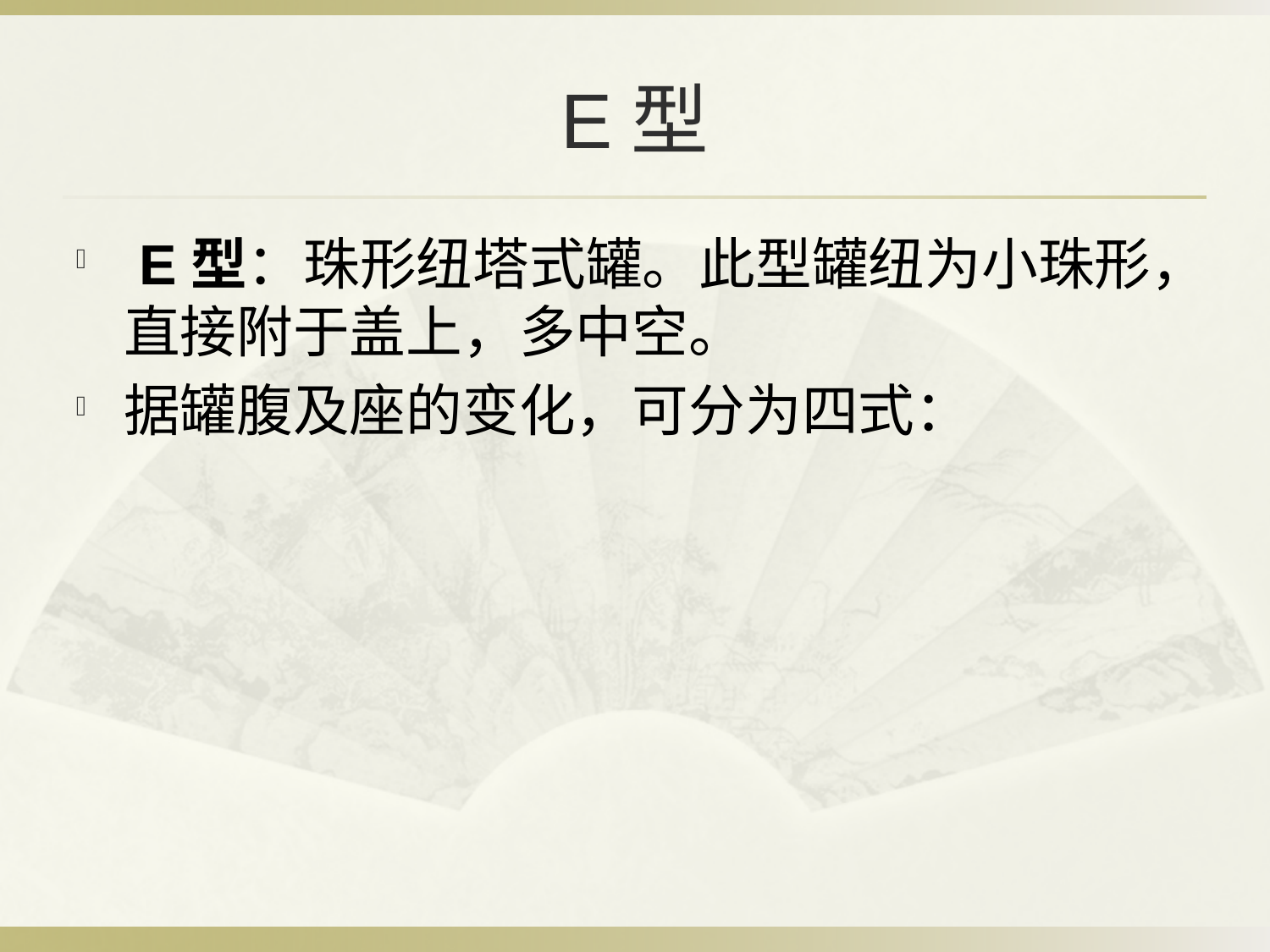

# E型
 E型：珠形纽塔式罐。此型罐纽为小珠形，直接附于盖上，多中空。
据罐腹及座的变化，可分为四式：